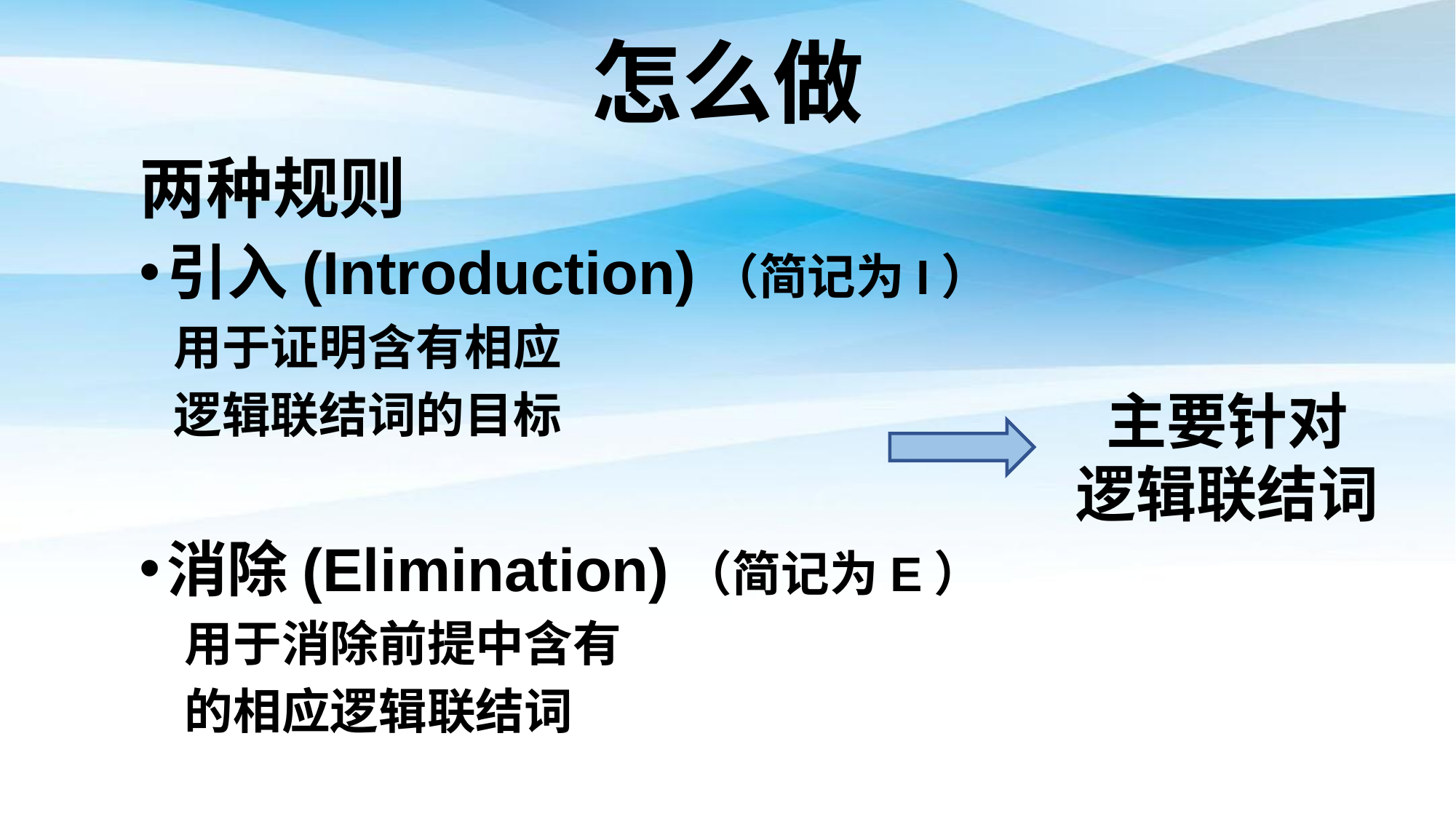

怎么做
两种规则
引入(Introduction)（简记为I）
  用于证明含有相应
  逻辑联结词的目标

消除(Elimination)（简记为E）
   用于消除前提中含有
   的相应逻辑联结词

主要针对
逻辑联结词